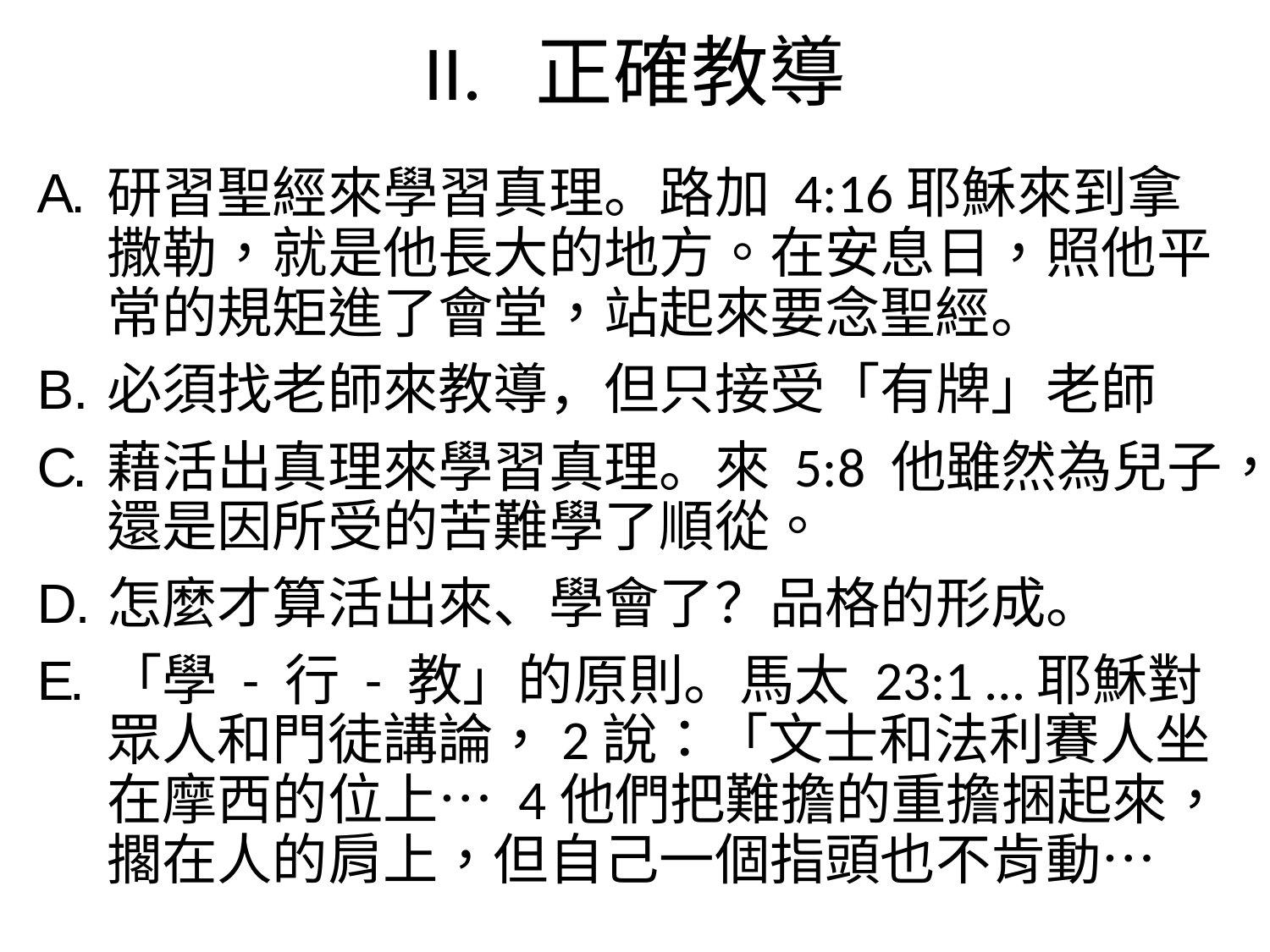

# II.  正確教導
研習聖經來學習真理。路加 4:16耶穌來到拿撒勒，就是他長大的地方。在安息日，照他平常的規矩進了會堂，站起來要念聖經。
必須找老師來教導，但只接受「有牌」老師
藉活出真理來學習真理。來 5:8 他雖然為兒子，還是因所受的苦難學了順從。
怎麼才算活出來、學會了？品格的形成。
「學 - 行 - 教」的原則。馬太 23:1 …耶穌對眾人和門徒講論，2說：「文士和法利賽人坐在摩西的位上… 4他們把難擔的重擔捆起來，擱在人的肩上，但自己一個指頭也不肯動…